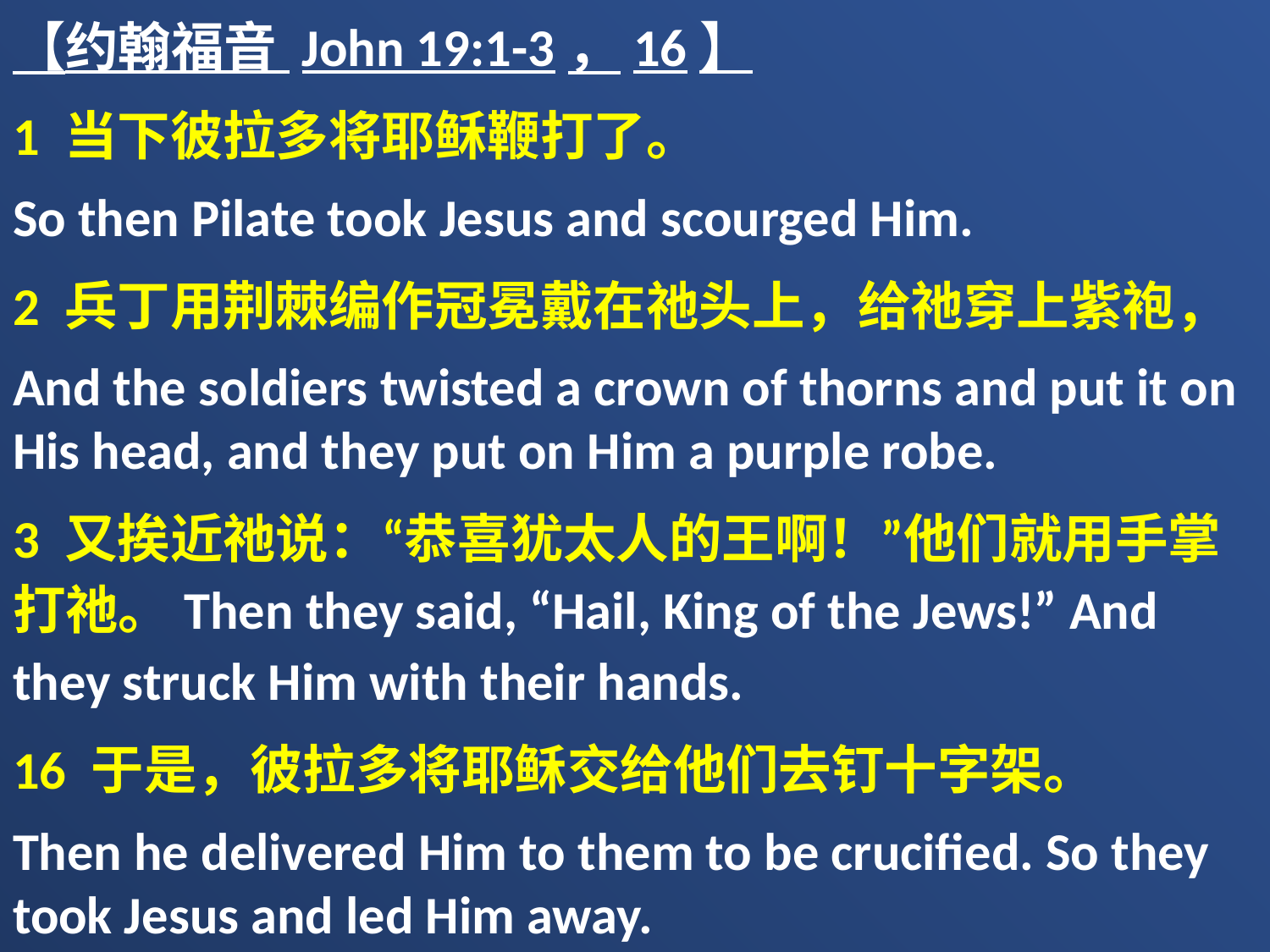

【约翰福音 John 19:1-3，16】
1 当下彼拉多将耶稣鞭打了。
So then Pilate took Jesus and scourged Him.
2 兵丁用荆棘编作冠冕戴在祂头上，给祂穿上紫袍，
And the soldiers twisted a crown of thorns and put it on His head, and they put on Him a purple robe.
3 又挨近祂说：“恭喜犹太人的王啊！”他们就用手掌打祂。Then they said, “Hail, King of the Jews!” And they struck Him with their hands.
16 于是，彼拉多将耶稣交给他们去钉十字架。
Then he delivered Him to them to be crucified. So they took Jesus and led Him away.